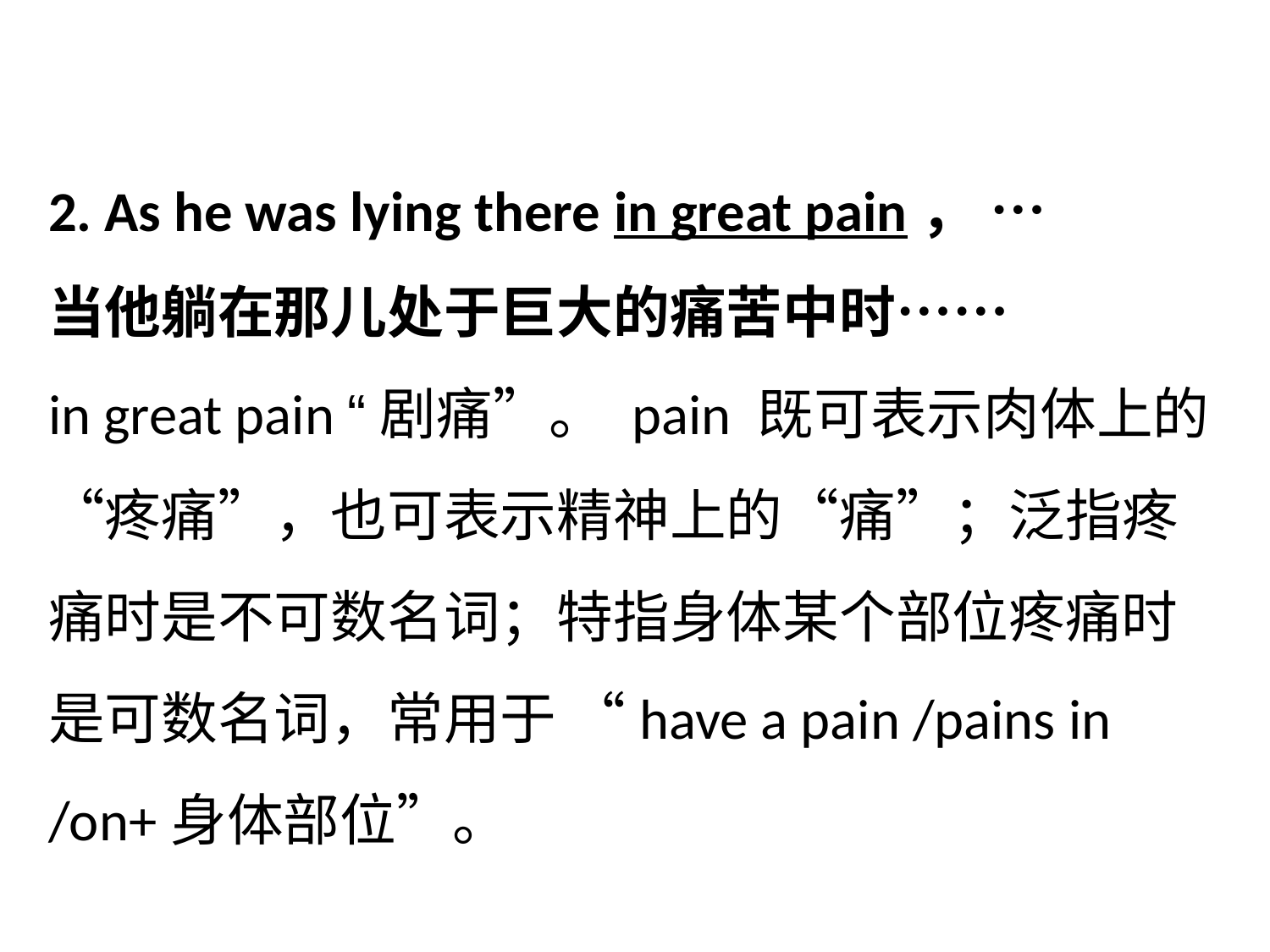

2. As he was lying there in great pain， …
当他躺在那儿处于巨大的痛苦中时……
in great pain “剧痛”。 pain 既可表示肉体上的“疼痛”，也可表示精神上的“痛”；泛指疼痛时是不可数名词；特指身体某个部位疼痛时是可数名词，常用于 “have a pain /pains in /on+身体部位”。